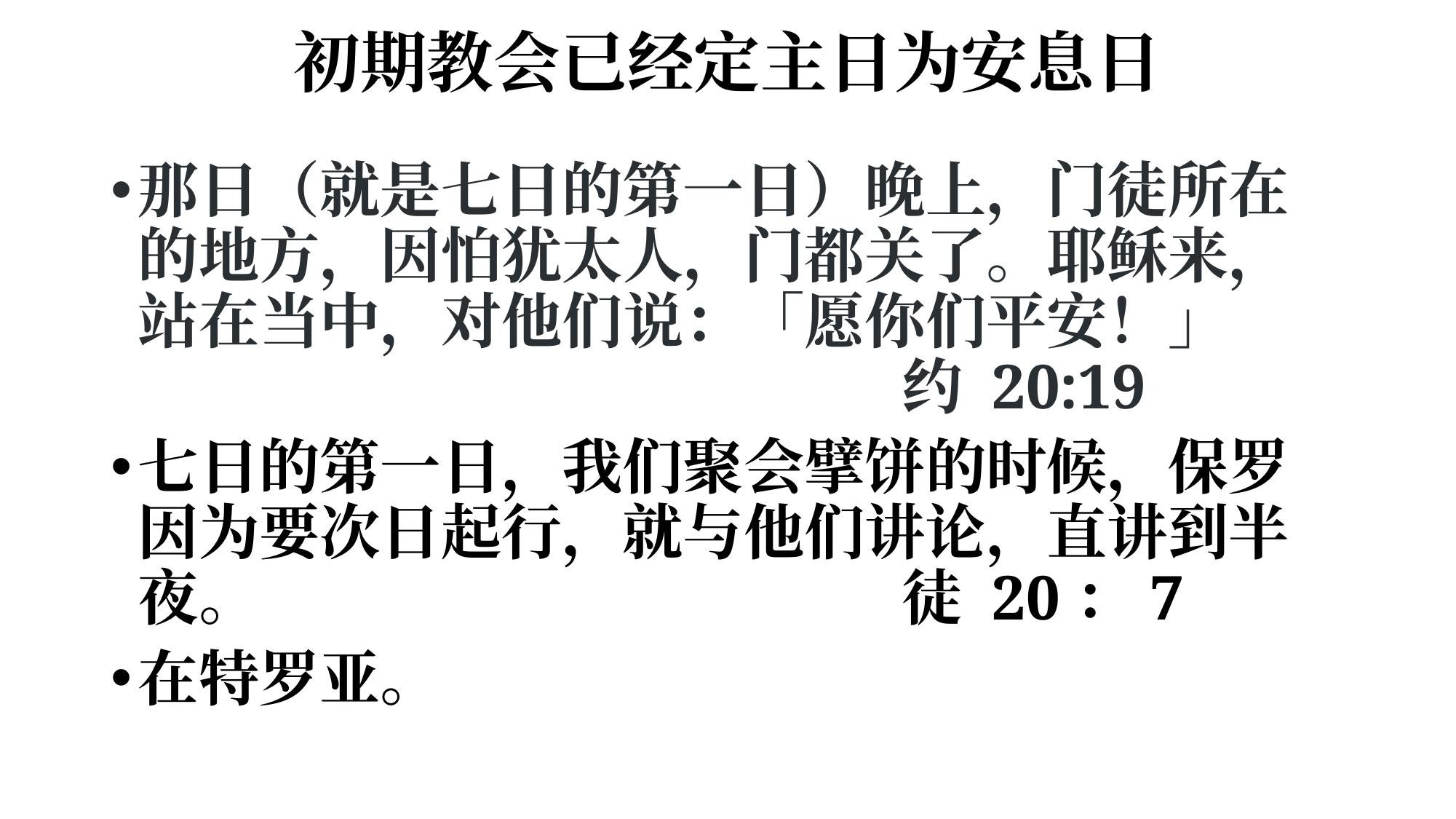

# 初期教会已经定主日为安息日
那日（就是七日的第一日）晚上，门徒所在的地方，因怕犹太人，门都关了。耶稣来，站在当中，对他们说：「愿你们平安！」 								约 20:19
七日的第一日，我们聚会擘饼的时候，保罗因为要次日起行，就与他们讲论，直讲到半夜。 						徒 20：7
在特罗亚。